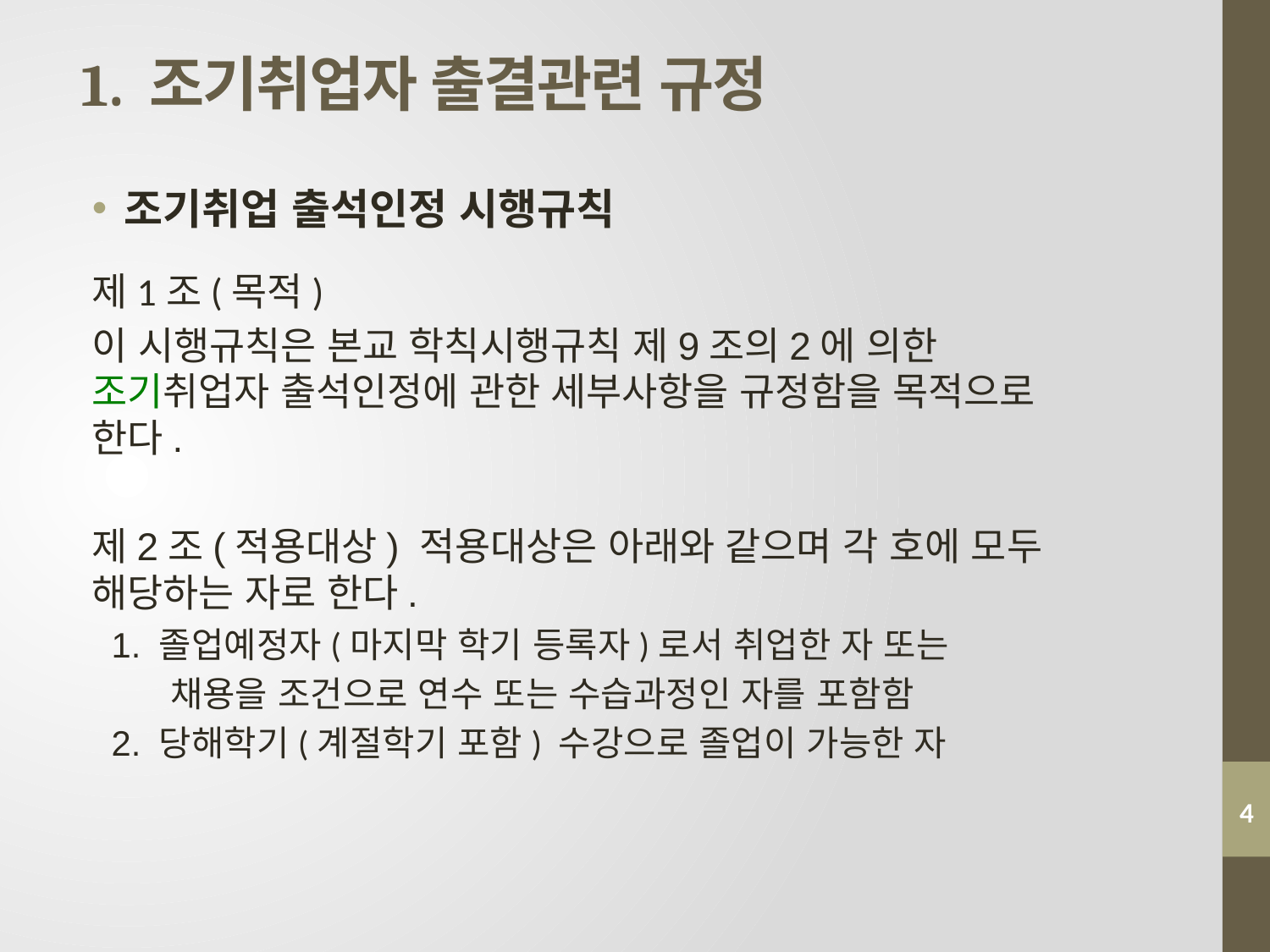

# 1. 조기취업자 출결관련 규정
조기취업 출석인정 시행규칙

제1조(목적)
이 시행규칙은 본교 학칙시행규칙 제9조의2에 의한 조기취업자 출석인정에 관한 세부사항을 규정함을 목적으로 한다.

제2조(적용대상) 적용대상은 아래와 같으며 각 호에 모두 해당하는 자로 한다.
  1. 졸업예정자(마지막 학기 등록자)로서 취업한 자 또는
       채용을 조건으로 연수 또는 수습과정인 자를 포함함
  2. 당해학기(계절학기 포함) 수강으로 졸업이 가능한 자
4